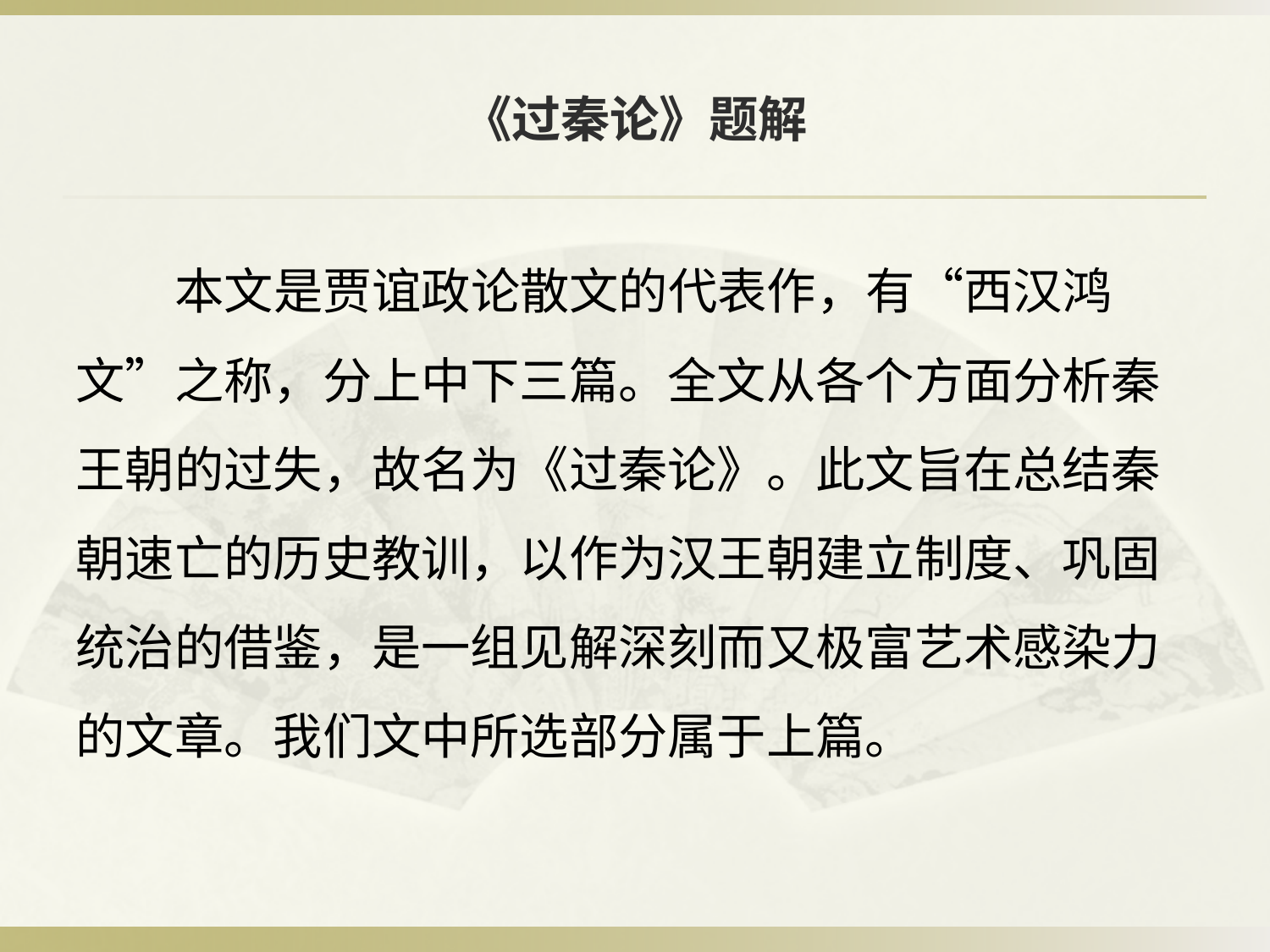

# 《过秦论》题解
       本文是贾谊政论散文的代表作，有“西汉鸿文”之称，分上中下三篇。全文从各个方面分析秦王朝的过失，故名为《过秦论》。此文旨在总结秦朝速亡的历史教训，以作为汉王朝建立制度、巩固统治的借鉴，是一组见解深刻而又极富艺术感染力的文章。我们文中所选部分属于上篇。